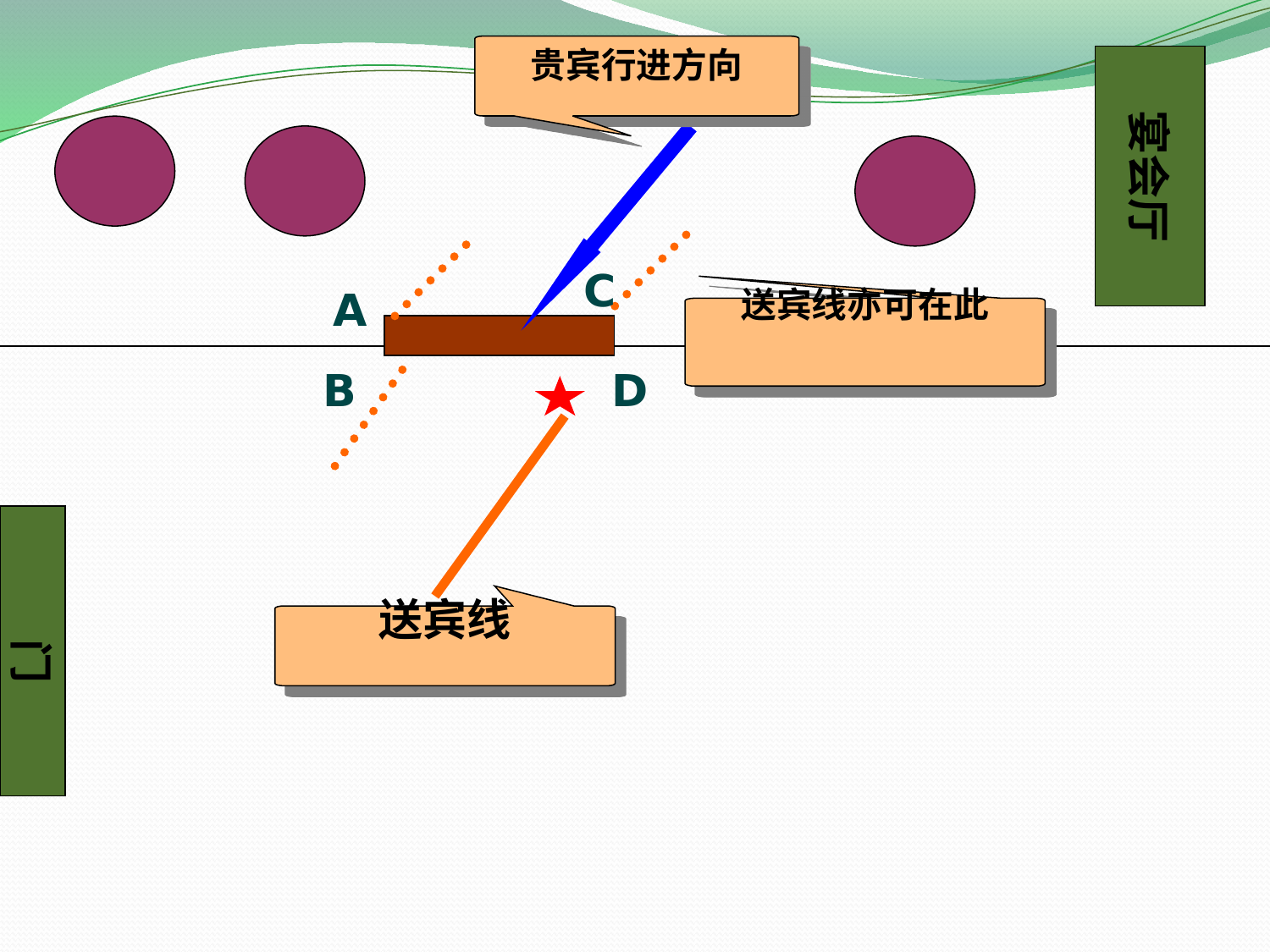

贵宾行进方向
宴会厅

C
A
送宾线亦可在此

B
D

 门
送宾线